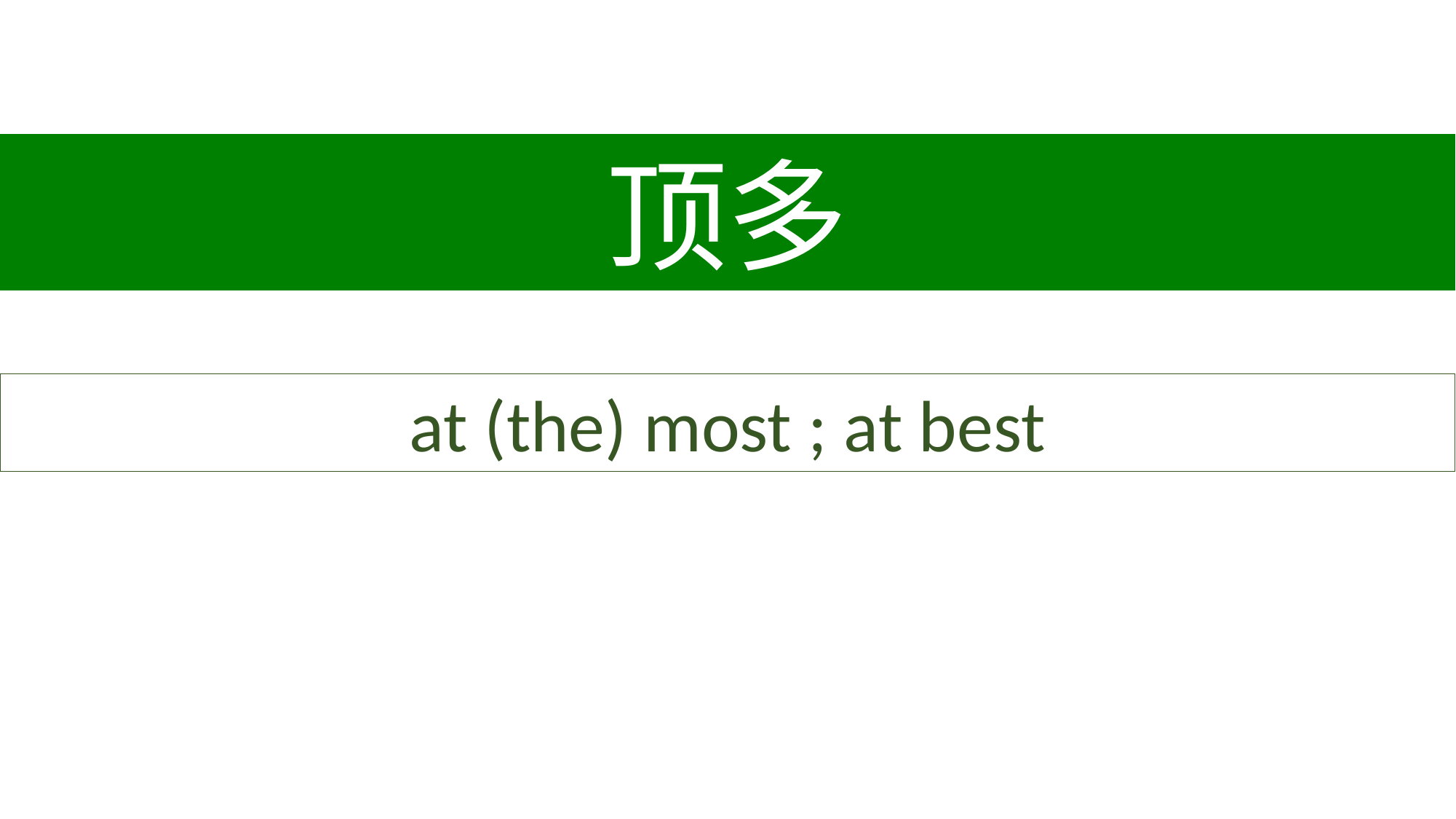

顶多
at (the) most ; at best